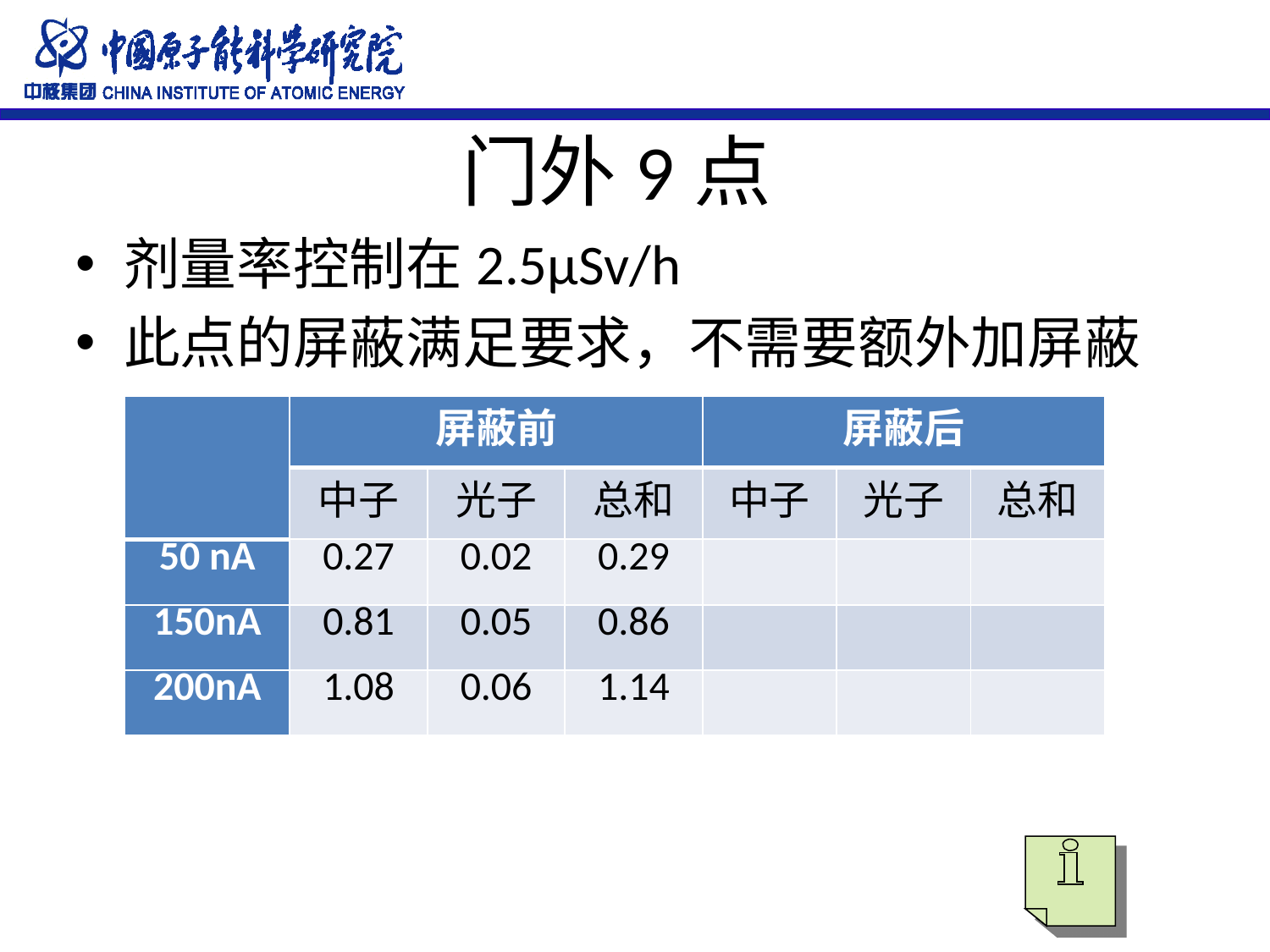

# 门外9点
剂量率控制在2.5μSv/h
此点的屏蔽满足要求，不需要额外加屏蔽
|  | 屏蔽前 |  |  | 屏蔽后 |  |  |
| --- | --- | --- | --- | --- | --- | --- |
|  | 中子 | 光子 | 总和 | 中子 | 光子 | 总和 |
| 50 nA | 0.27 | 0.02 | 0.29 |  |  |  |
| 150nA | 0.81 | 0.05 | 0.86 |  |  |  |
| 200nA | 1.08 | 0.06 | 1.14 |  |  |  |